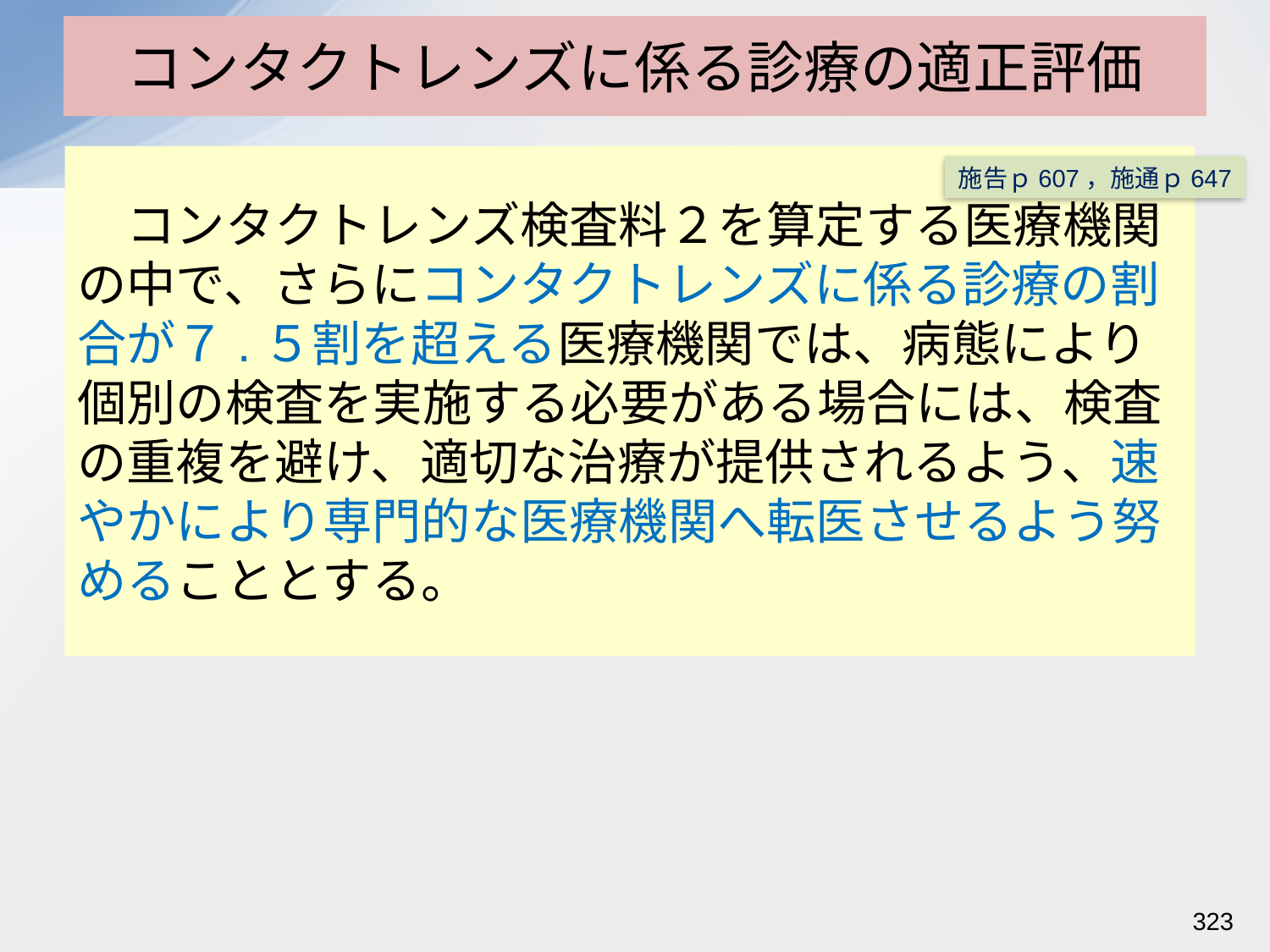

# コンタクトレンズに係る診療の適正評価
　コンタクトレンズ検査料２を算定する医療機関の中で、さらにコンタクトレンズに係る診療の割合が７.５割を超える医療機関では、病態により個別の検査を実施する必要がある場合には、検査の重複を避け、適切な治療が提供されるよう、速やかにより専門的な医療機関へ転医させるよう努めることとする。
施告ｐ607，施通ｐ647
323